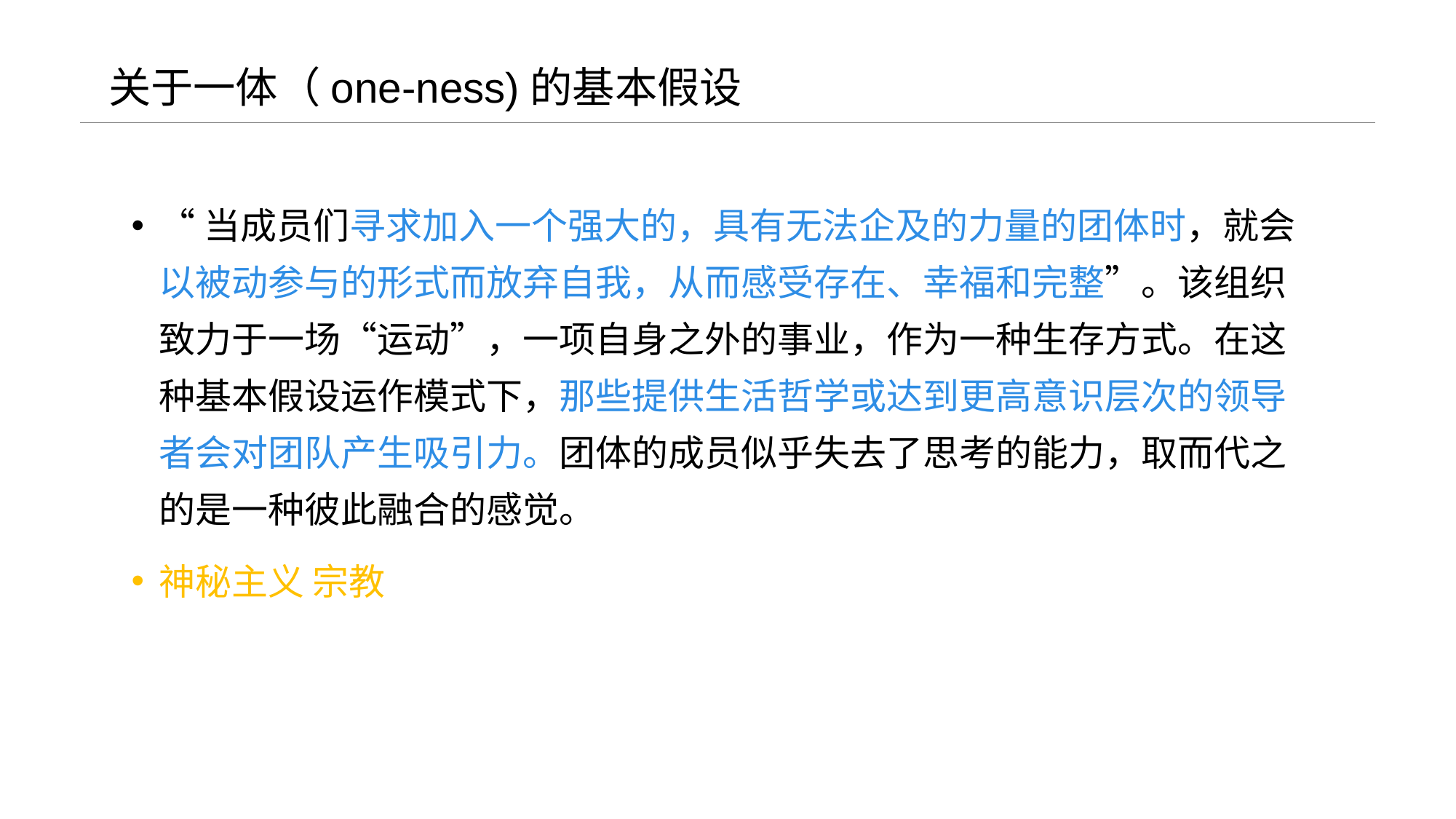

关于一体（one-ness)的基本假设
“当成员们寻求加入一个强大的，具有无法企及的力量的团体时，就会以被动参与的形式而放弃自我，从而感受存在、幸福和完整”。该组织致力于一场“运动”，一项自身之外的事业，作为一种生存方式。在这种基本假设运作模式下，那些提供生活哲学或达到更高意识层次的领导者会对团队产生吸引力。团体的成员似乎失去了思考的能力，取而代之的是一种彼此融合的感觉。
神秘主义 宗教
7